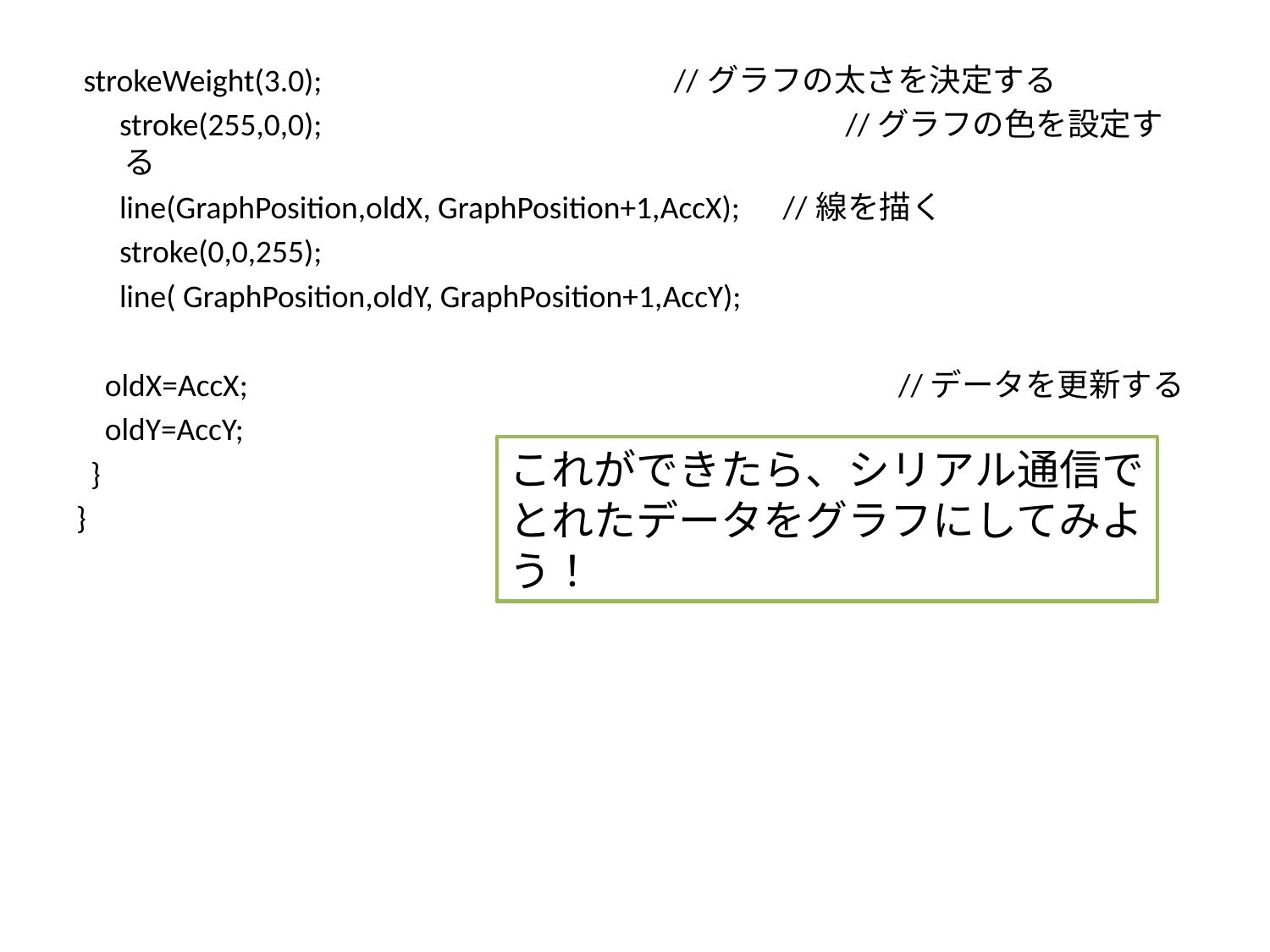

strokeWeight(3.0);                                                 //グラフの太さを決定する
      stroke(255,0,0);　　　　　　　　　　　　　　　　//グラフの色を設定する
      line(GraphPosition,oldX, GraphPosition+1,AccX);      //線を描く
      stroke(0,0,255);
      line( GraphPosition,oldY, GraphPosition+1,AccY);

    oldX=AccX;　　　　　　　　　　　　　　　　　　　　//データを更新する
    oldY=AccY;
  }
}
これができたら、シリアル通信で
とれたデータをグラフにしてみよう！